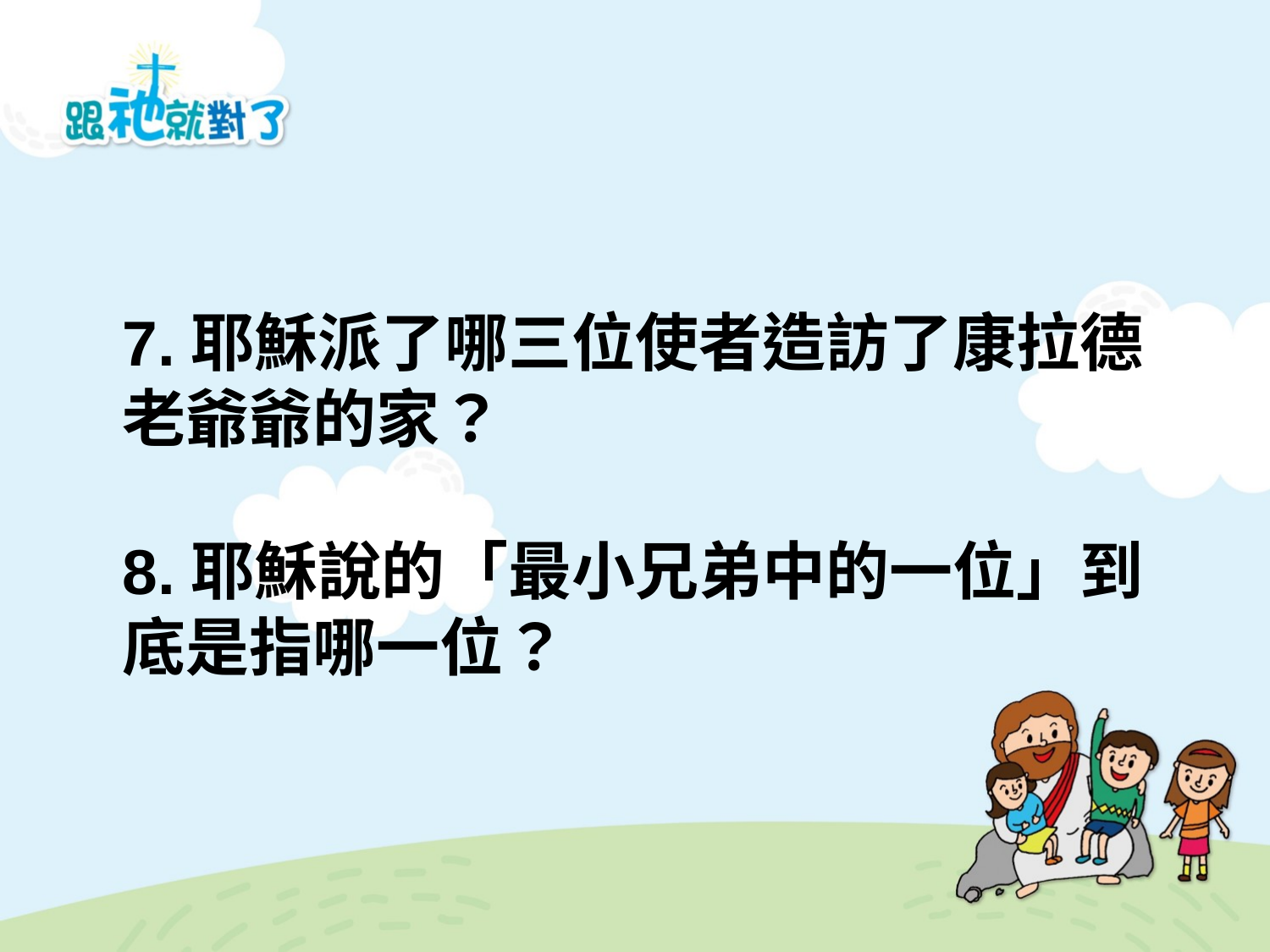

7.耶穌派了哪三位使者造訪了康拉德老爺爺的家？

8.耶穌說的「最小兄弟中的一位」到底是指哪一位？